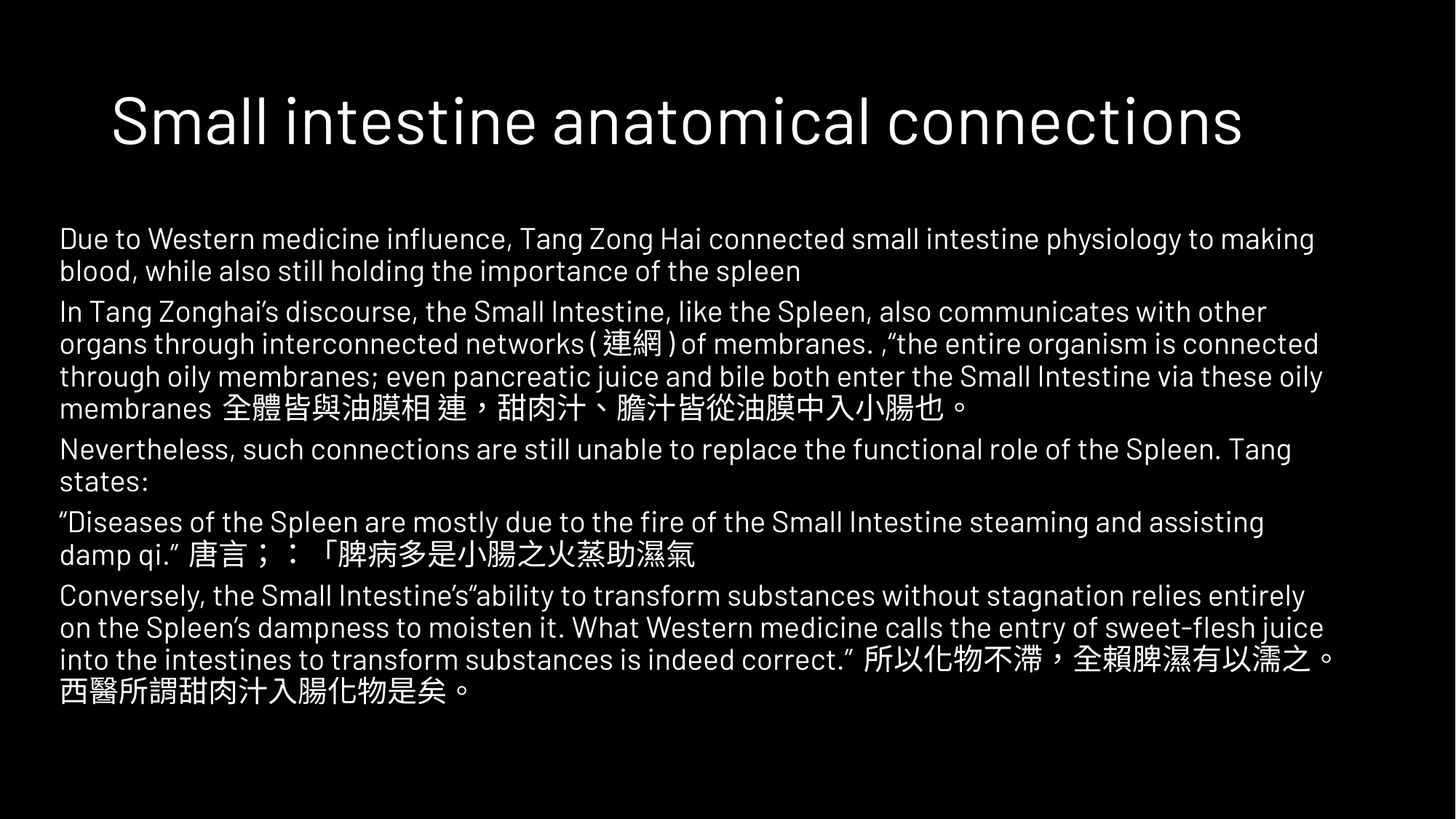

# Small intestine anatomical connections
Due to Western medicine influence, Tang Zong Hai connected small intestine physiology to making blood, while also still holding the importance of the spleen
In Tang Zonghai’s discourse, the Small Intestine, like the Spleen, also communicates with other organs through interconnected networks (連網) of membranes. ,“the entire organism is connected through oily membranes; even pancreatic juice and bile both enter the Small Intestine via these oily membranes 全體皆與油膜相 連，甜肉汁、膽汁皆從油膜中入小腸也。
Nevertheless, such connections are still unable to replace the functional role of the Spleen. Tang states:
“Diseases of the Spleen are mostly due to the fire of the Small Intestine steaming and assisting damp qi.” 唐言；：「脾病多是小腸之火蒸助濕氣
Conversely, the Small Intestine’s“ability to transform substances without stagnation relies entirely on the Spleen’s dampness to moisten it. What Western medicine calls the entry of sweet-flesh juice into the intestines to transform substances is indeed correct.” 所以化物不滯，全賴脾濕有以濡之。西醫所謂甜肉汁入腸化物是矣。